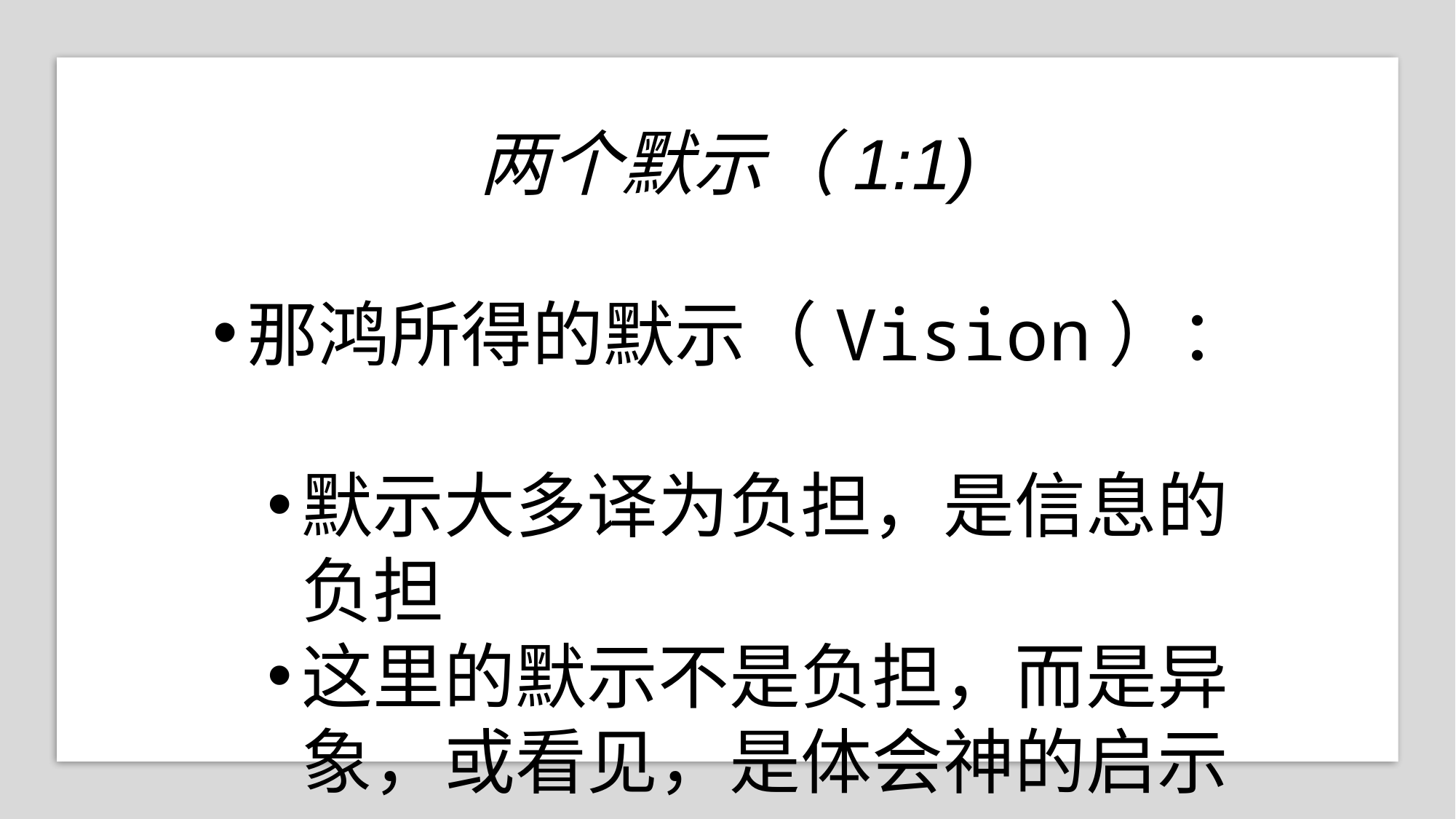

两个默示（1:1)

那鸿所得的默示（Vision）：
默示大多译为负担，是信息的负担
这里的默示不是负担，而是异象，或看见，是体会神的启示
6